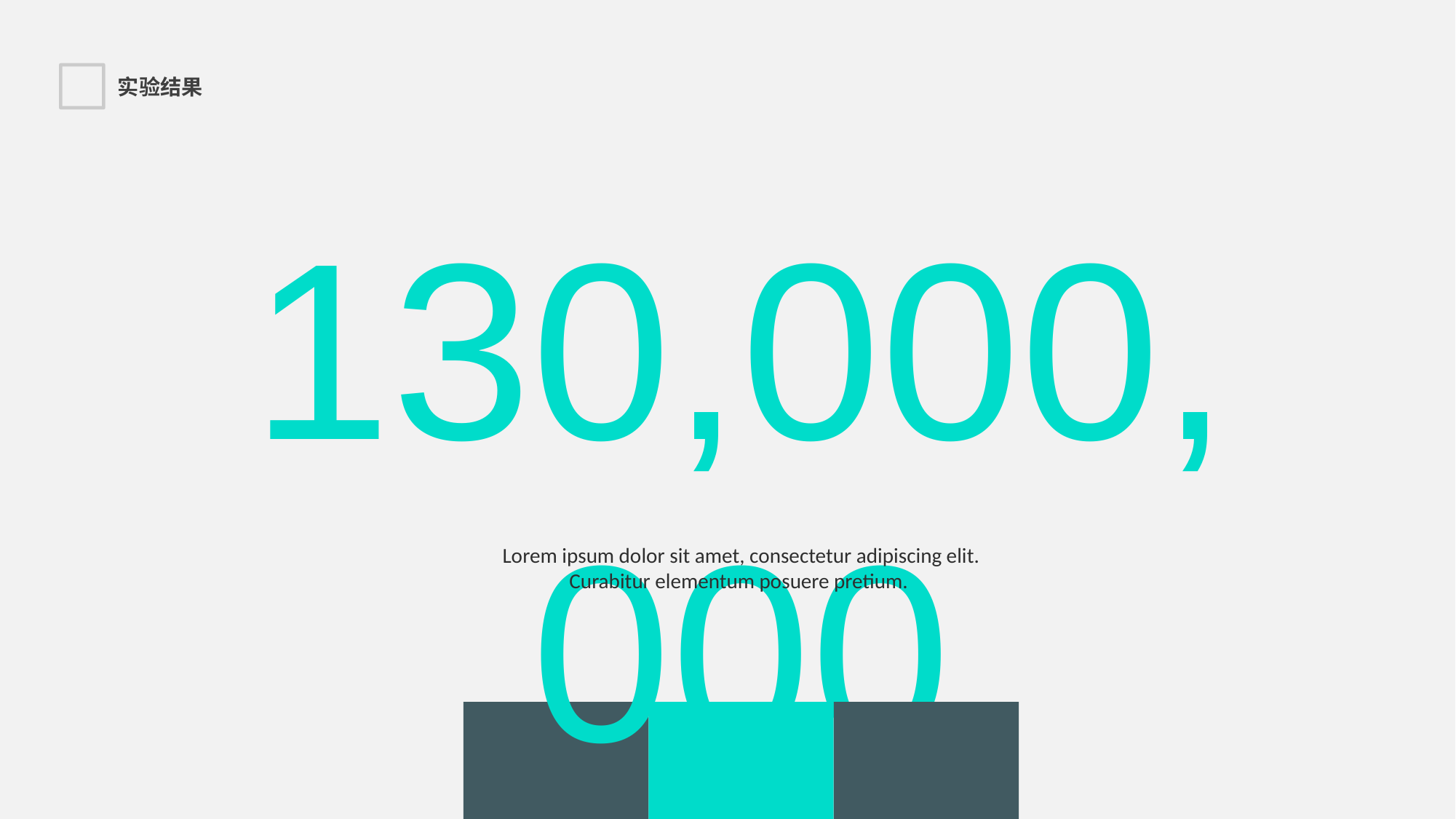

实验结果
130,000,000
Lorem ipsum dolor sit amet, consectetur adipiscing elit. Curabitur elementum posuere pretium.